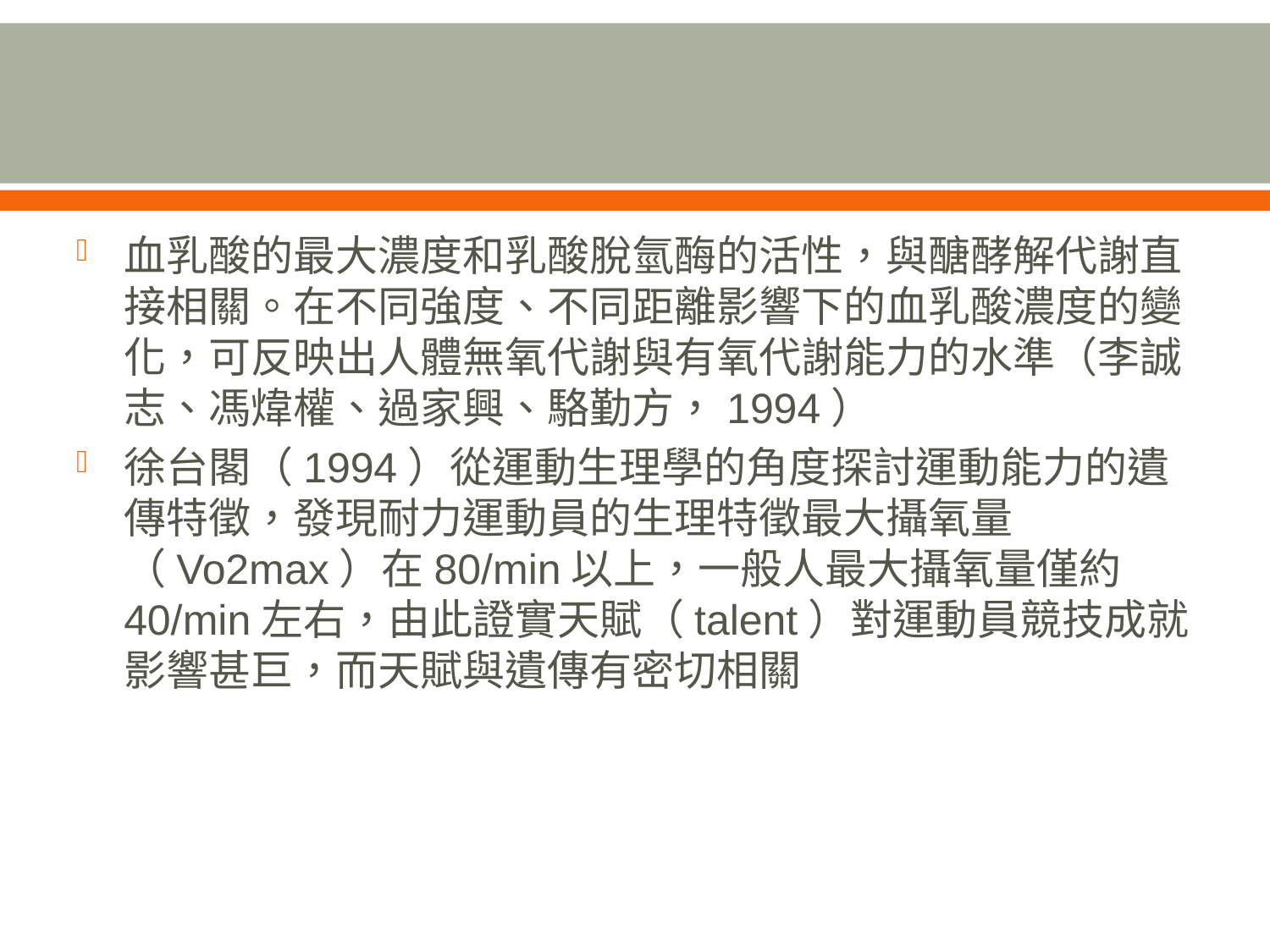

#
血乳酸的最大濃度和乳酸脫氫酶的活性，與醣酵解代謝直接相關。在不同強度、不同距離影響下的血乳酸濃度的變化，可反映出人體無氧代謝與有氧代謝能力的水準（李誠志、馮煒權、過家興、駱勤方，1994）
徐台閣（1994）從運動生理學的角度探討運動能力的遺傳特徵，發現耐力運動員的生理特徵最大攝氧量（Vo2max）在80/min以上，一般人最大攝氧量僅約40/min左右，由此證實天賦（talent）對運動員競技成就影響甚巨，而天賦與遺傳有密切相關